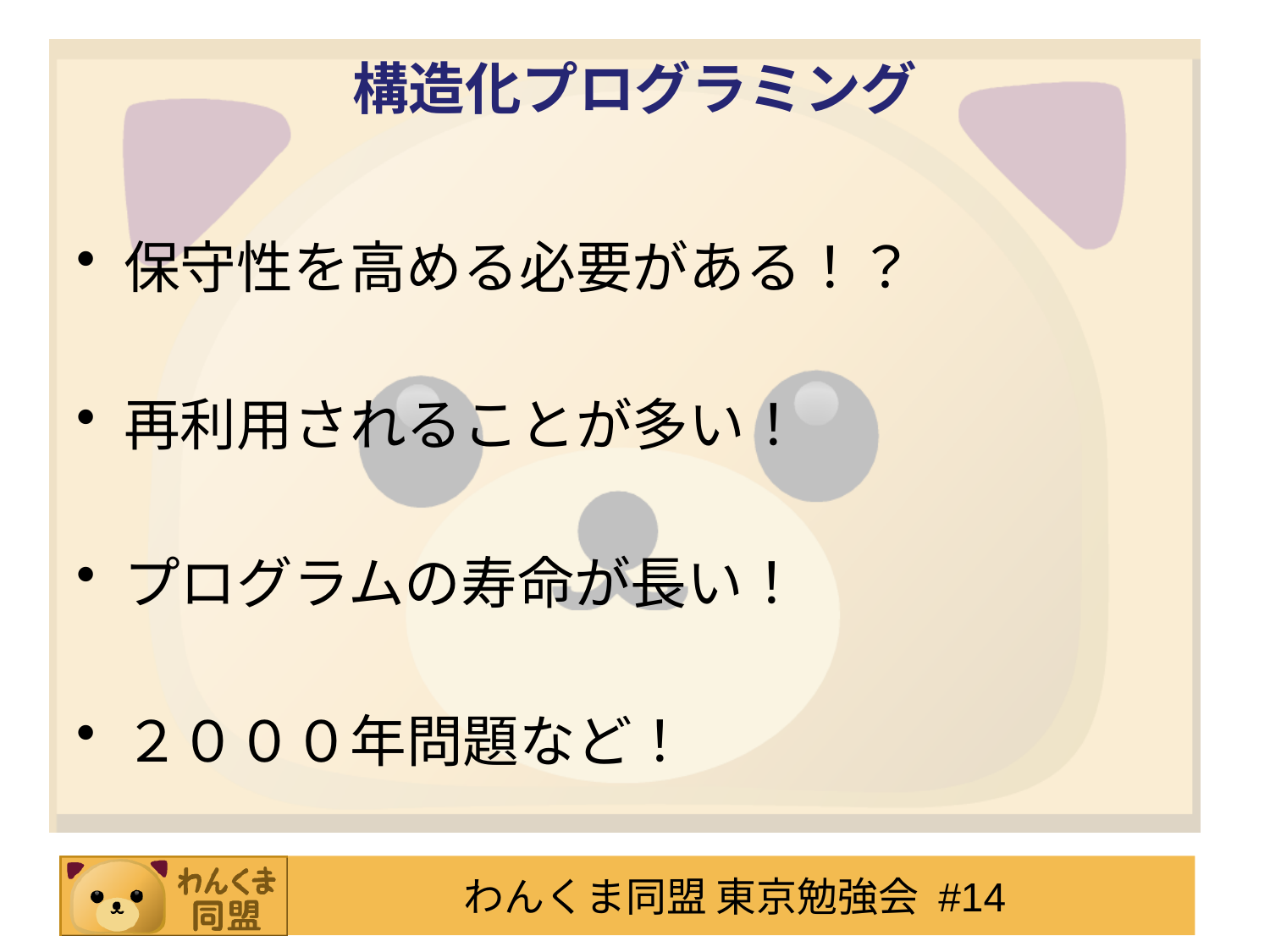

# 構造化プログラミング

保守性を高める必要がある！？

再利用されることが多い！

プログラムの寿命が長い！

２０００年問題など！